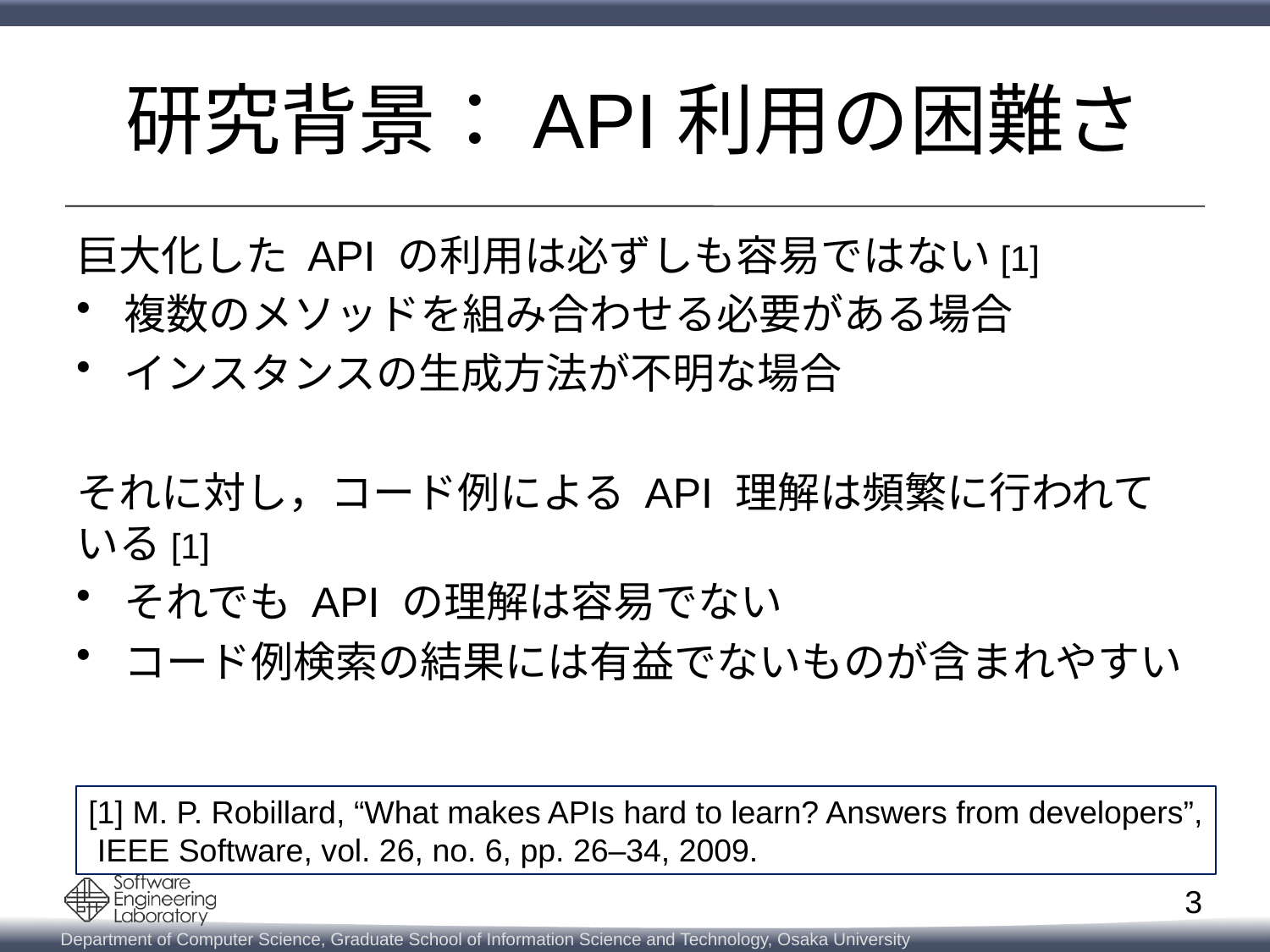

# 研究背景：API利用の困難さ
巨大化した API の利用は必ずしも容易ではない[1]
複数のメソッドを組み合わせる必要がある場合
インスタンスの生成方法が不明な場合

それに対し，コード例による API 理解は頻繁に行われている[1]
それでも API の理解は容易でない
コード例検索の結果には有益でないものが含まれやすい
[1] M. P. Robillard, “What makes APIs hard to learn? Answers from developers”,
 IEEE Software, vol. 26, no. 6, pp. 26–34, 2009.
3